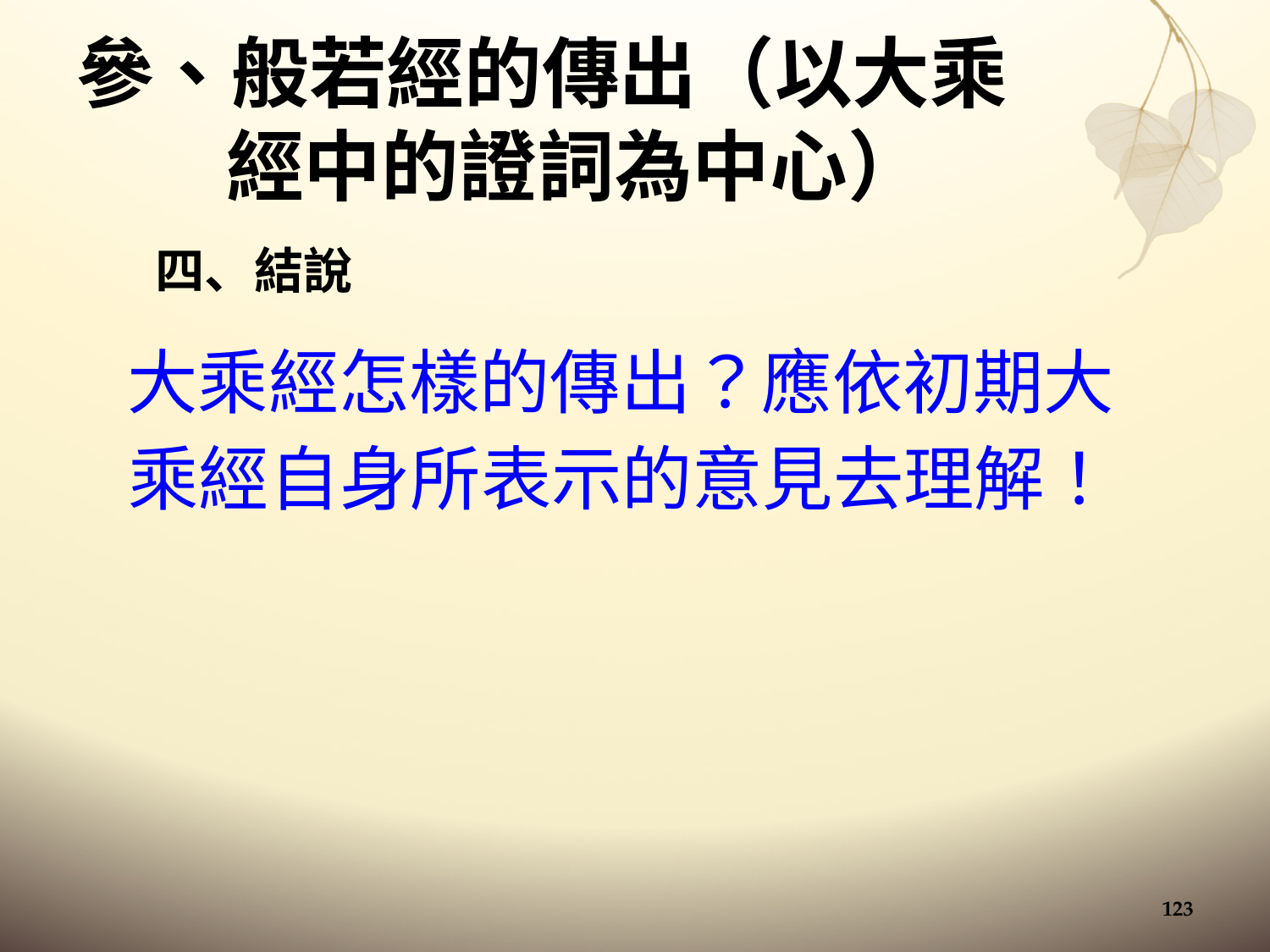

# 參、般若經的傳出（以大乘經中的證詞為中心）
四、結說
大乘經怎樣的傳出？應依初期大乘經自身所表示的意見去理解！
123